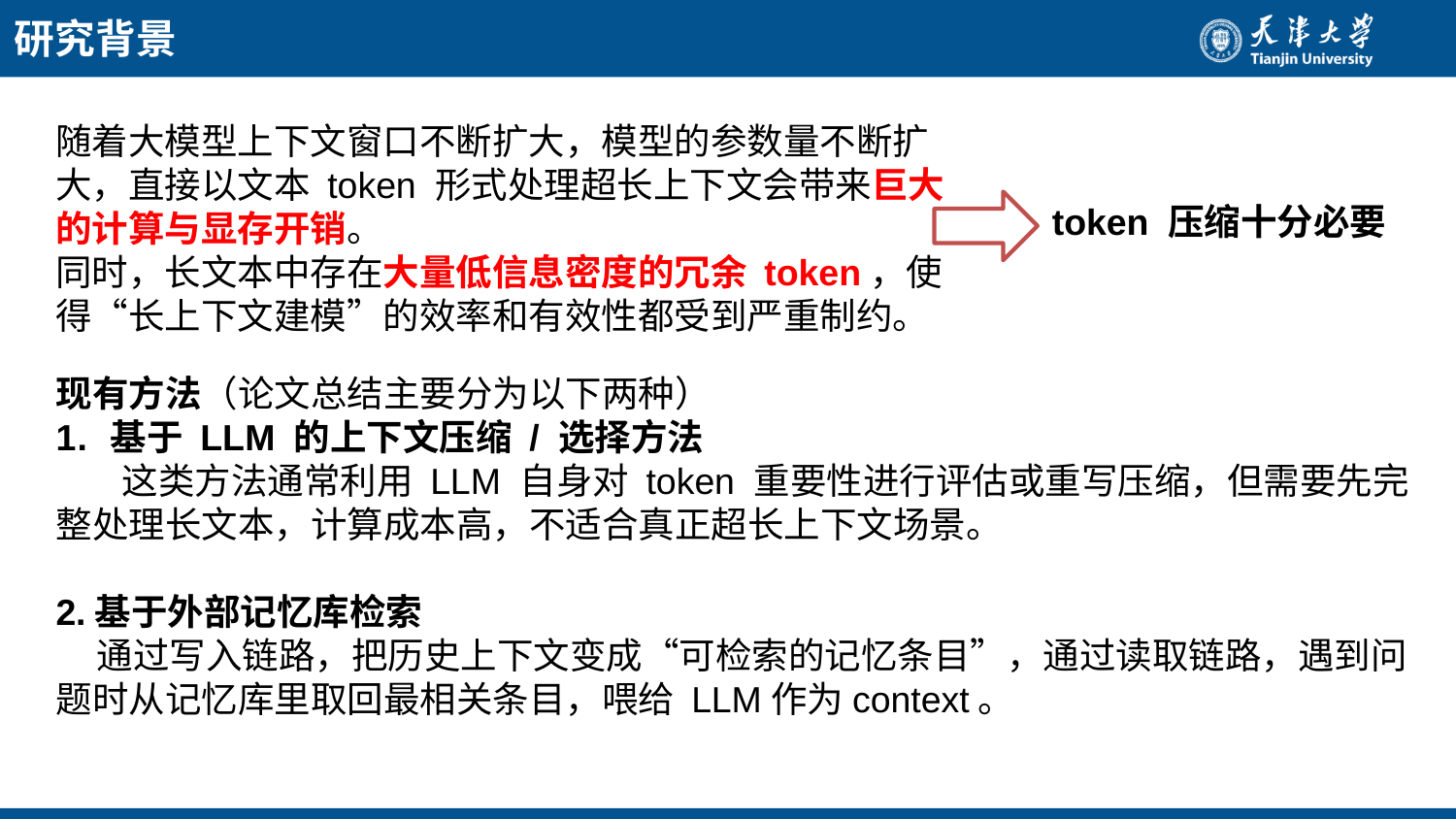

研究背景
随着大模型上下文窗口不断扩大，模型的参数量不断扩大，直接以文本 token 形式处理超长上下文会带来巨大的计算与显存开销。
同时，长文本中存在大量低信息密度的冗余 token，使得“长上下文建模”的效率和有效性都受到严重制约。

token 压缩十分必要
现有方法（论文总结主要分为以下两种）
基于 LLM 的上下文压缩 / 选择方法
       这类方法通常利用 LLM 自身对 token 重要性进行评估或重写压缩，但需要先完整处理长文本，计算成本高，不适合真正超长上下文场景。

2.基于外部记忆库检索
     通过写入链路，把历史上下文变成“可检索的记忆条目”，通过读取链路，遇到问题时从记忆库里取回最相关条目，喂给 LLM作为context。